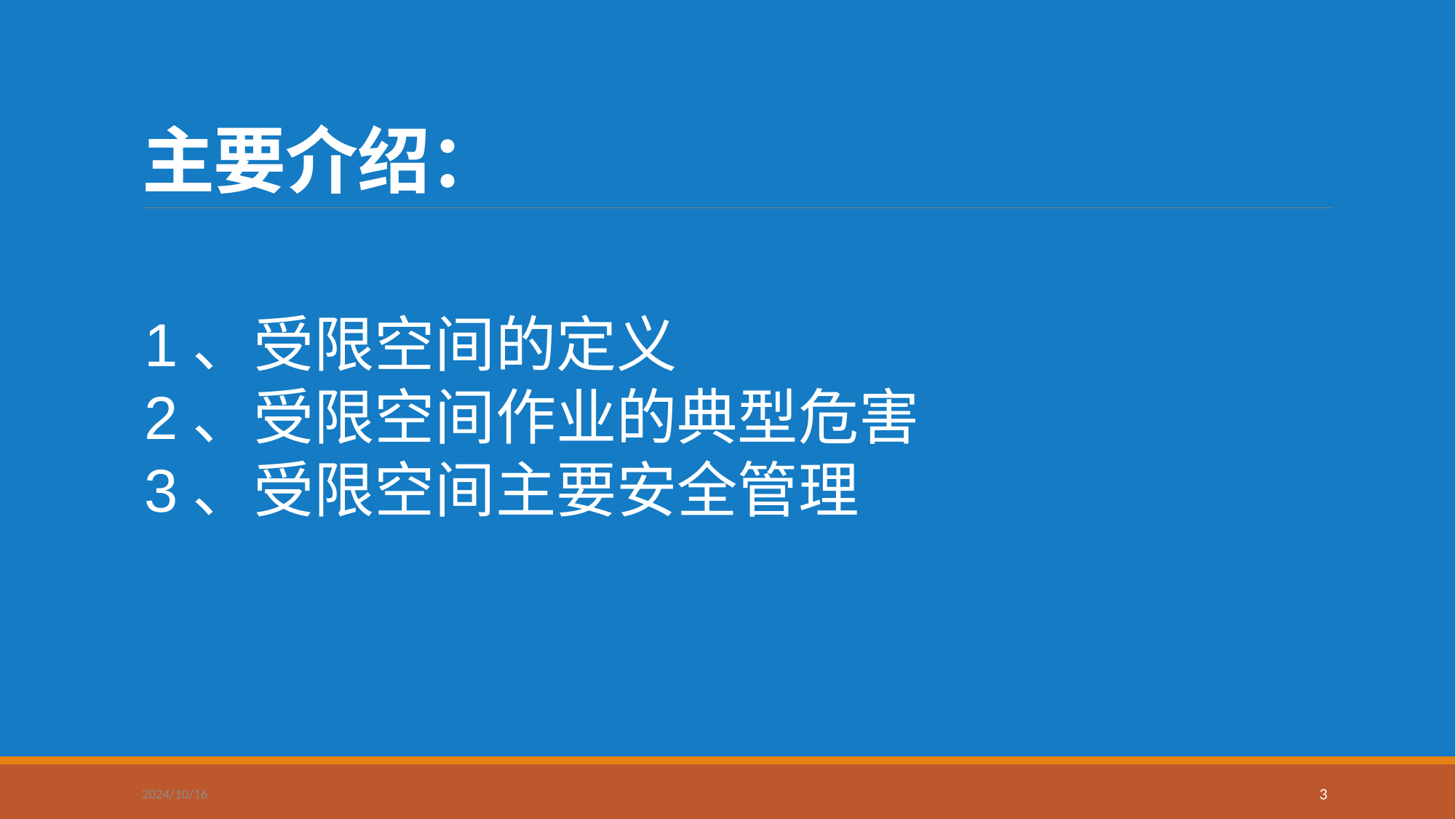

# 主要介绍：

1、受限空间的定义
2、受限空间作业的典型危害
3、受限空间主要安全管理

2024/10/16
3